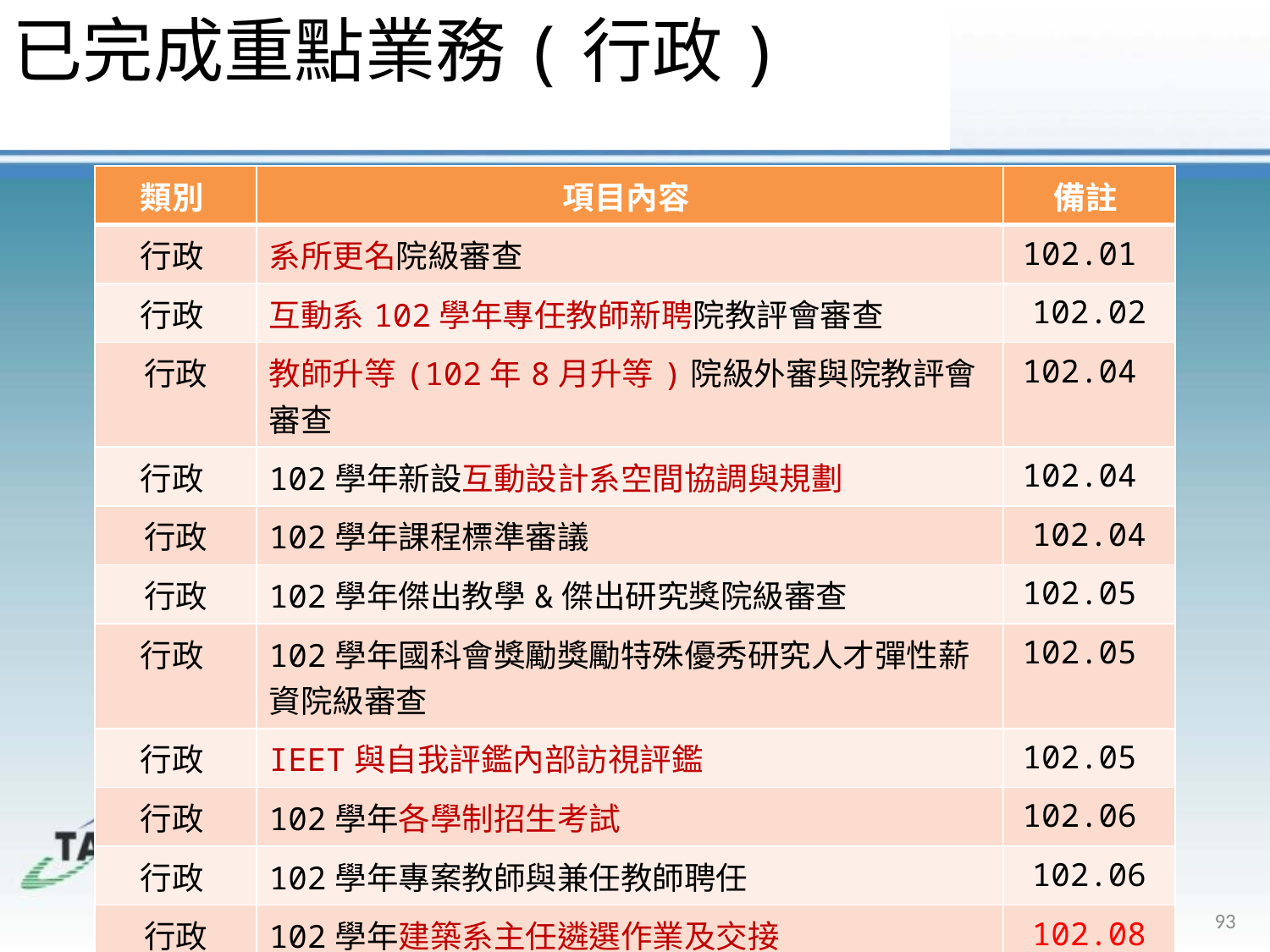

# 已完成重點業務(行政)
| 類別 | 項目內容 | 備註 |
| --- | --- | --- |
| 行政 | 系所更名院級審查 | 102.01 |
| 行政 | 互動系102學年專任教師新聘院教評會審查 | 102.02 |
| 行政 | 教師升等(102年8月升等)院級外審與院教評會審查 | 102.04 |
| 行政 | 102學年新設互動設計系空間協調與規劃 | 102.04 |
| 行政 | 102學年課程標準審議 | 102.04 |
| 行政 | 102學年傑出教學&傑出研究獎院級審查 | 102.05 |
| 行政 | 102學年國科會獎勵獎勵特殊優秀研究人才彈性薪資院級審查 | 102.05 |
| 行政 | IEET與自我評鑑內部訪視評鑑 | 102.05 |
| 行政 | 102學年各學制招生考試 | 102.06 |
| 行政 | 102學年專案教師與兼任教師聘任 | 102.06 |
| 行政 | 102學年建築系主任遴選作業及交接 | 102.08 |
93